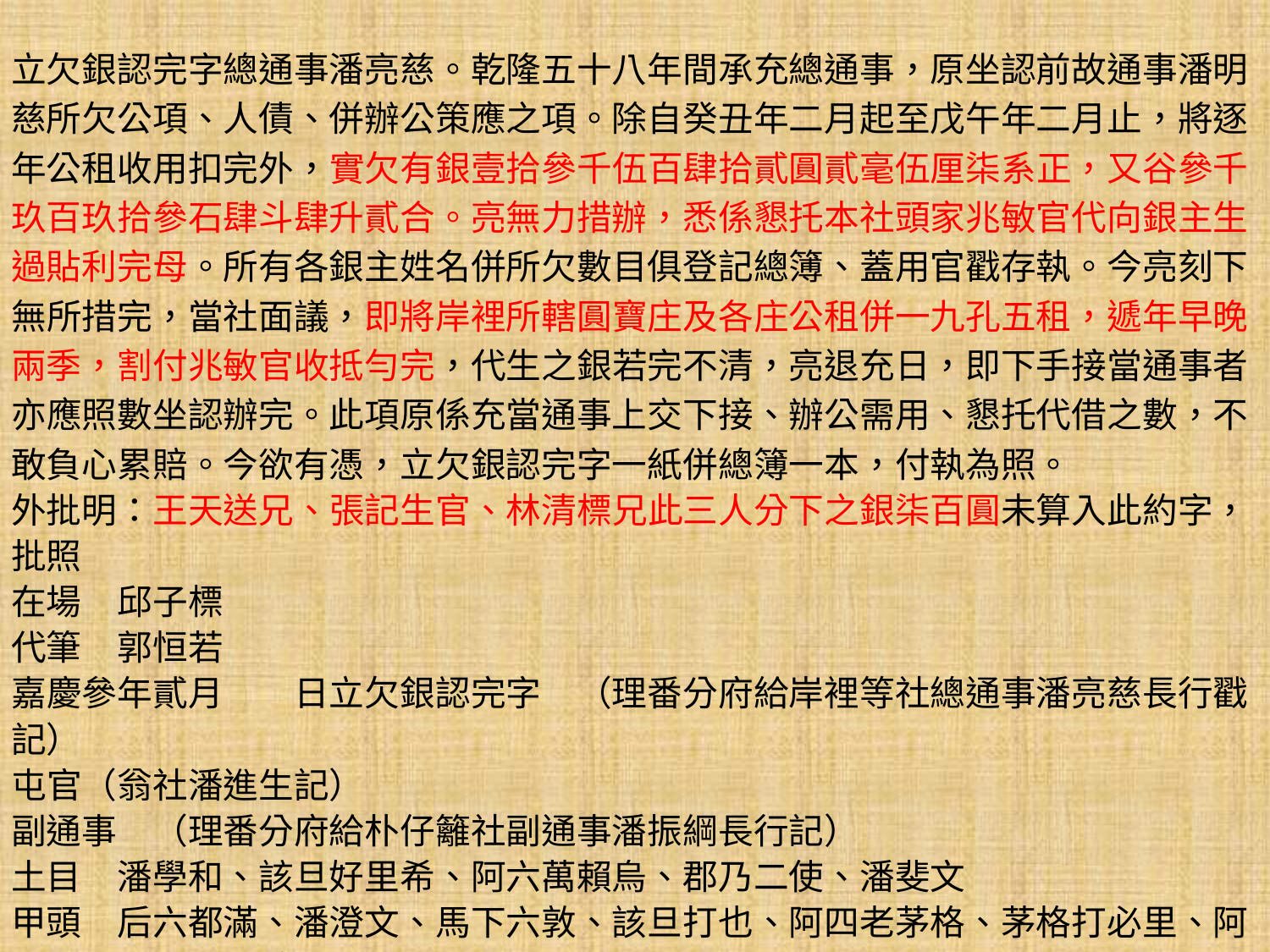

立欠銀認完字總通事潘亮慈。乾隆五十八年間承充總通事，原坐認前故通事潘明慈所欠公項、人債、併辦公策應之項。除自癸丑年二月起至戊午年二月止，將逐年公租收用扣完外，實欠有銀壹拾參千伍百肆拾貳圓貳毫伍厘柒系正，又谷參千玖百玖拾參石肆斗肆升貳合。亮無力措辦，悉係懇托本社頭家兆敏官代向銀主生過貼利完母。所有各銀主姓名併所欠數目俱登記總簿、蓋用官戳存執。今亮刻下無所措完，當社面議，即將岸裡所轄圓寶庄及各庄公租併一九孔五租，遞年早晚兩季，割付兆敏官收抵勻完，代生之銀若完不清，亮退充日，即下手接當通事者亦應照數坐認辦完。此項原係充當通事上交下接、辦公需用、懇托代借之數，不敢負心累賠。今欲有憑，立欠銀認完字一紙併總簿一本，付執為照。
外批明：王天送兄、張記生官、林清標兄此三人分下之銀柒百圓未算入此約字，批照
在場　邱子標
代筆　郭恒若
嘉慶參年貳月　　日立欠銀認完字　（理番分府給岸裡等社總通事潘亮慈長行戳記）
屯官（翁社潘進生記）
副通事　（理番分府給朴仔籬社副通事潘振綱長行記）
土目　潘學和、該旦好里希、阿六萬賴烏、郡乃二使、潘斐文
甲頭　后六都滿、潘澄文、馬下六敦、該旦打也、阿四老茅格、茅格打必里、阿打歪后那、阿馬轄加巴、馬下六毛干、阿打歪馬下六